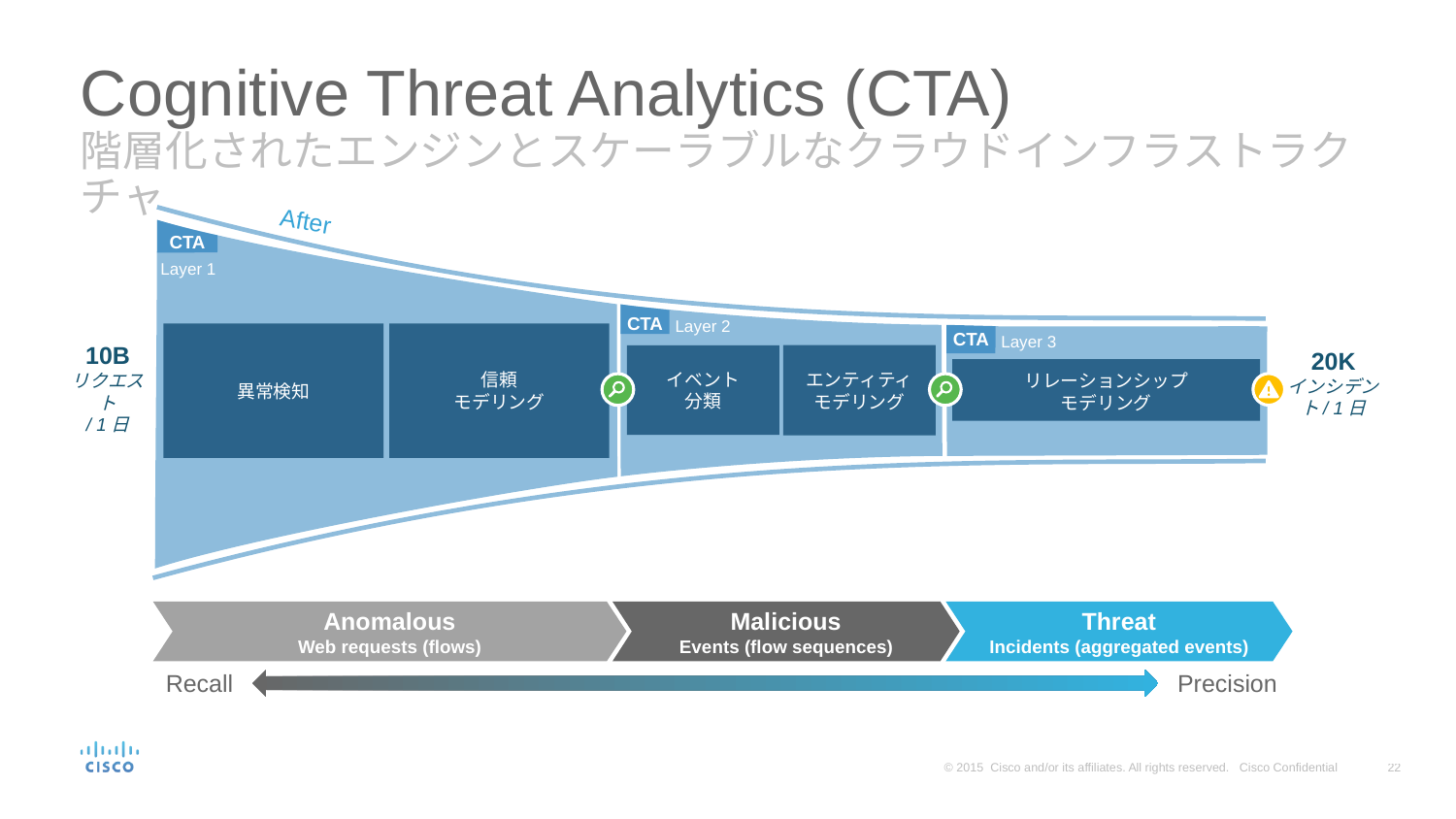

Cognitive Threat Analytics (CTA)
階層化されたエンジンとスケーラブルなクラウドインフラストラクチャ

After

Layer 1
CTA
異常検知
信頼
モデリング

CTA
Layer 2
エンティティ
モデリング
イベント
分類
CTA
Layer 3
リレーションシップ
モデリング
20K
インシデント/ 1日
10B
リクエスト
/ 1日

Anomalous
Web requests (flows)
Malicious
Events (flow sequences)
Threat
Incidents (aggregated events)
Recall
Precision